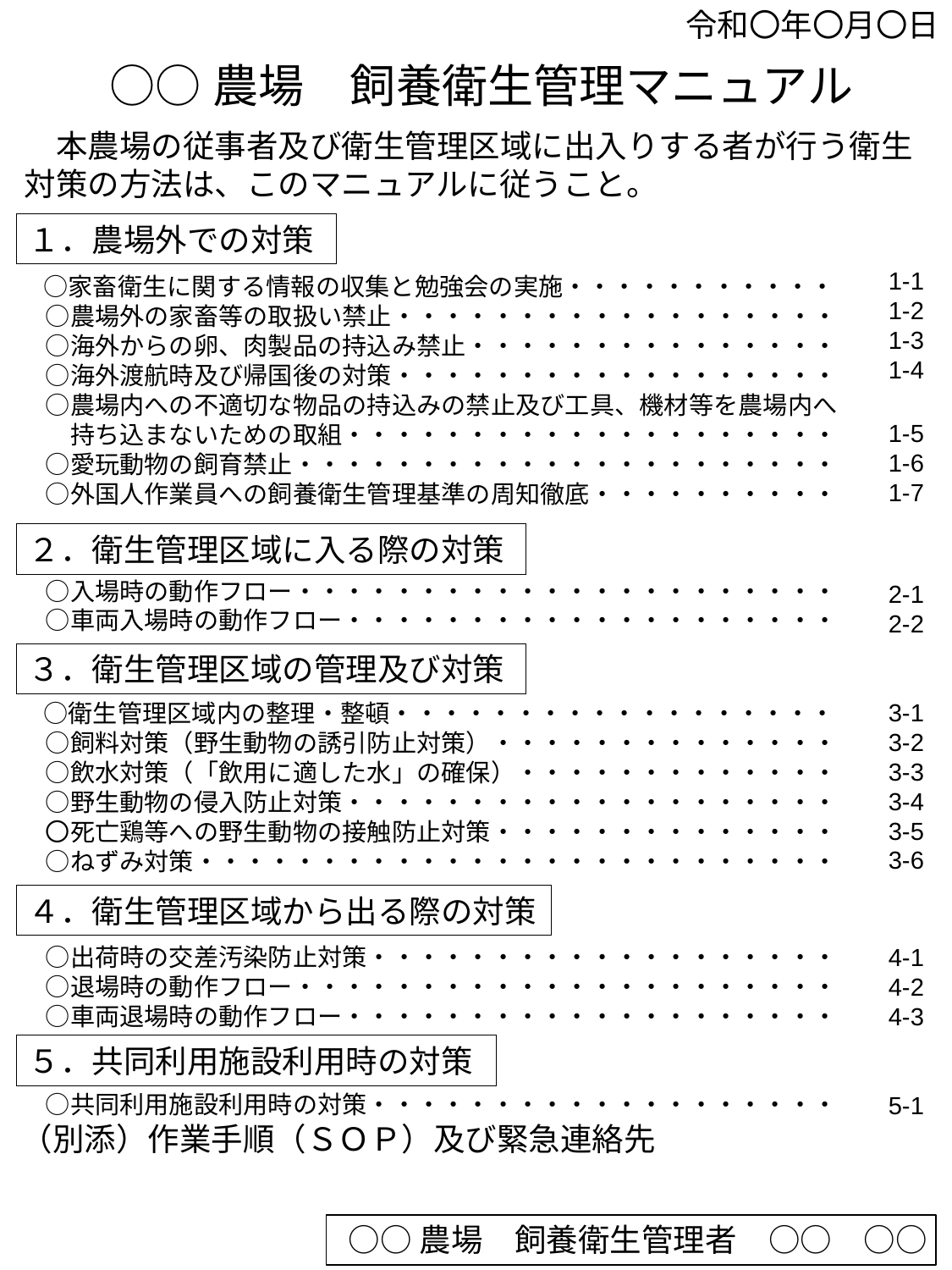

令和〇年〇月〇日
○○農場　飼養衛生管理マニュアル
　本農場の従事者及び衛生管理区域に出入りする者が行う衛生対策の方法は、このマニュアルに従うこと。

１．農場外での対策

1-1
1-2
1-3
1-4

1-5
1-6
1-7

2-1
2-2

3-1
3-2
3-3
3-4
3-5
3-6

4-1
4-2
4-3

5-1
　○家畜衛生に関する情報の収集と勉強会の実施・・・・・・・・・・・
　○農場外の家畜等の取扱い禁止・・・・・・・・・・・・・・・・・・
　○海外からの卵、肉製品の持込み禁止・・・・・・・・・・・・・・・
　○海外渡航時及び帰国後の対策・・・・・・・・・・・・・・・・・・
　○農場内への不適切な物品の持込みの禁止及び工具、機材等を農場内へ
　　持ち込まないための取組・・・・・・・・・・・・・・・・・・・・
　○愛玩動物の飼育禁止・・・・・・・・・・・・・・・・・・・・・・
　○外国人作業員への飼養衛生管理基準の周知徹底・・・・・・・・・・

　○入場時の動作フロー・・・・・・・・・・・・・・・・・・・・・・
　○車両入場時の動作フロー・・・・・・・・・・・・・・・・・・・・

　○衛生管理区域内の整理・整頓・・・・・・・・・・・・・・・・・・
　○飼料対策（野生動物の誘引防止対策）・・・・・・・・・・・・・・
　○飲水対策（「飲用に適した水」の確保）・・・・・・・・・・・・・
　○野生動物の侵入防止対策・・・・・・・・・・・・・・・・・・・・
　〇死亡鶏等への野生動物の接触防止対策・・・・・・・・・・・・・・
　○ねずみ対策・・・・・・・・・・・・・・・・・・・・・・・・・・

　○出荷時の交差汚染防止対策・・・・・・・・・・・・・・・・・・・
　○退場時の動作フロー・・・・・・・・・・・・・・・・・・・・・・
　○車両退場時の動作フロー・・・・・・・・・・・・・・・・・・・・

　○共同利用施設利用時の対策・・・・・・・・・・・・・・・・・・・
（別添）作業手順（ＳＯＰ）及び緊急連絡先
２．衛生管理区域に入る際の対策
３．衛生管理区域の管理及び対策
４．衛生管理区域から出る際の対策
５．共同利用施設利用時の対策
○○農場　飼養衛生管理者　○○　○○